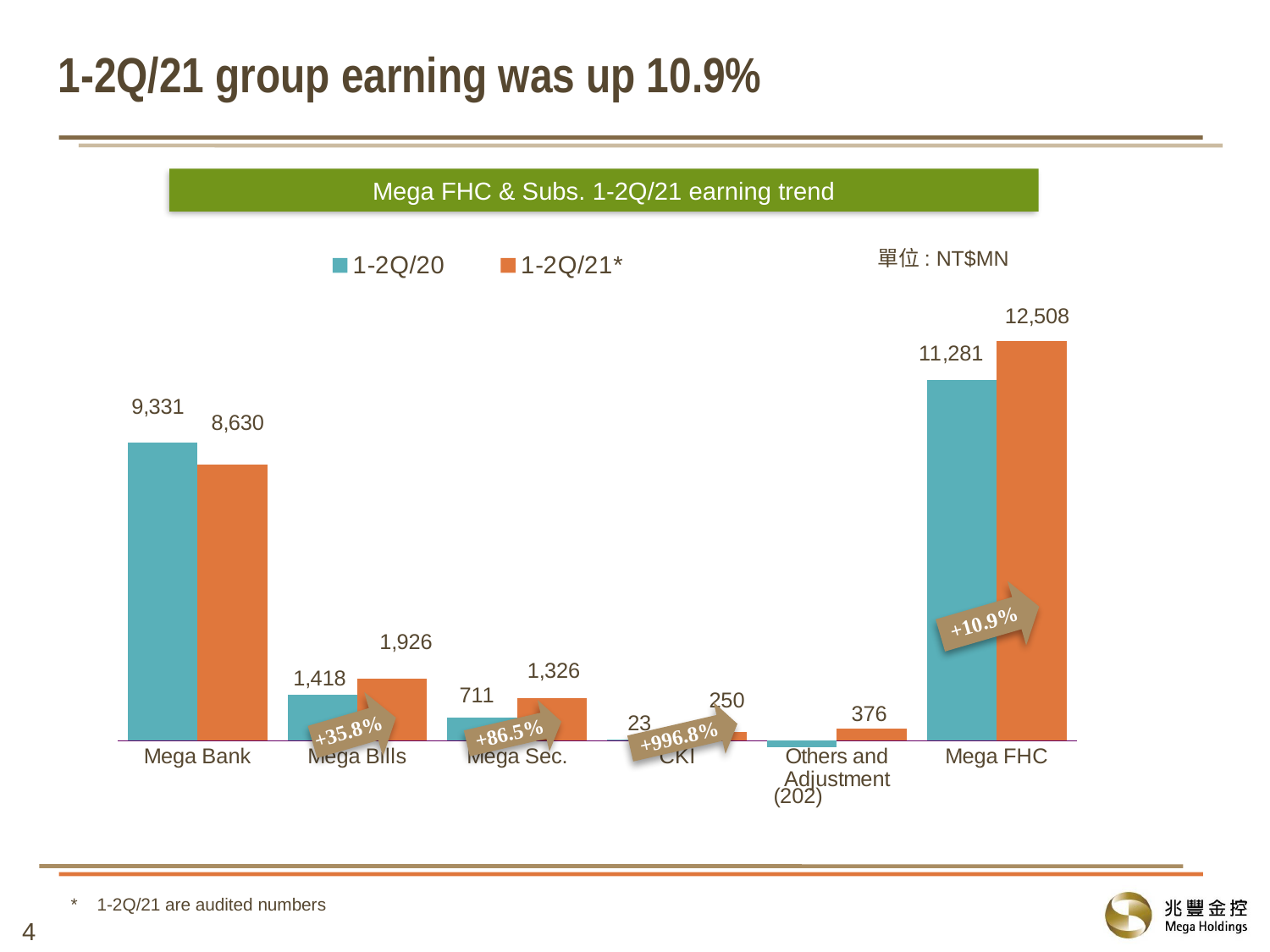

# 1-2Q/21 group earning was up 10.9%
Mega FHC & Subs. 1-2Q/21 earning trend

### Chart

| Category | 1-2Q/20 | 1-2Q/21* |
|---|---|---|
| Mega Bank | 9331.44 | 8630.17 |
| Mega Bills | 1418.02 | 1926.08 |
| Mega Sec. | 711.29 | 1326.45 |
| CKI | 22.77 | 249.75 |
| Others and Adjustment | -202.1000000000004 | 375.53999999999974 |
| Mega FHC | 11281.42 | 12507.99 |
單位: NT$MN
*    1-2Q/21 are audited numbers